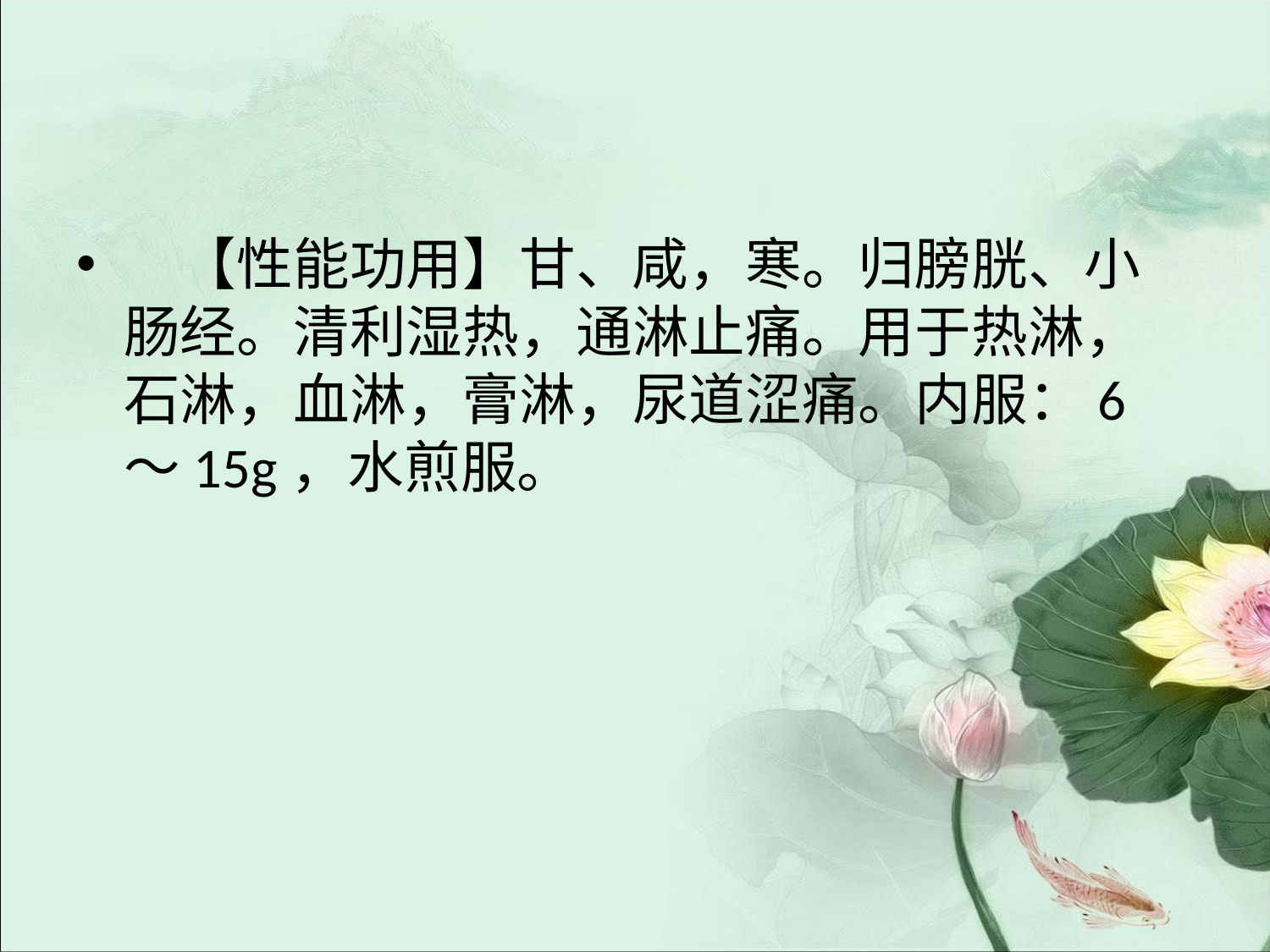

#
　【性能功用】甘、咸，寒。归膀胱、小肠经。清利湿热，通淋止痛。用于热淋，石淋，血淋，膏淋，尿道涩痛。内服：6～15g，水煎服。